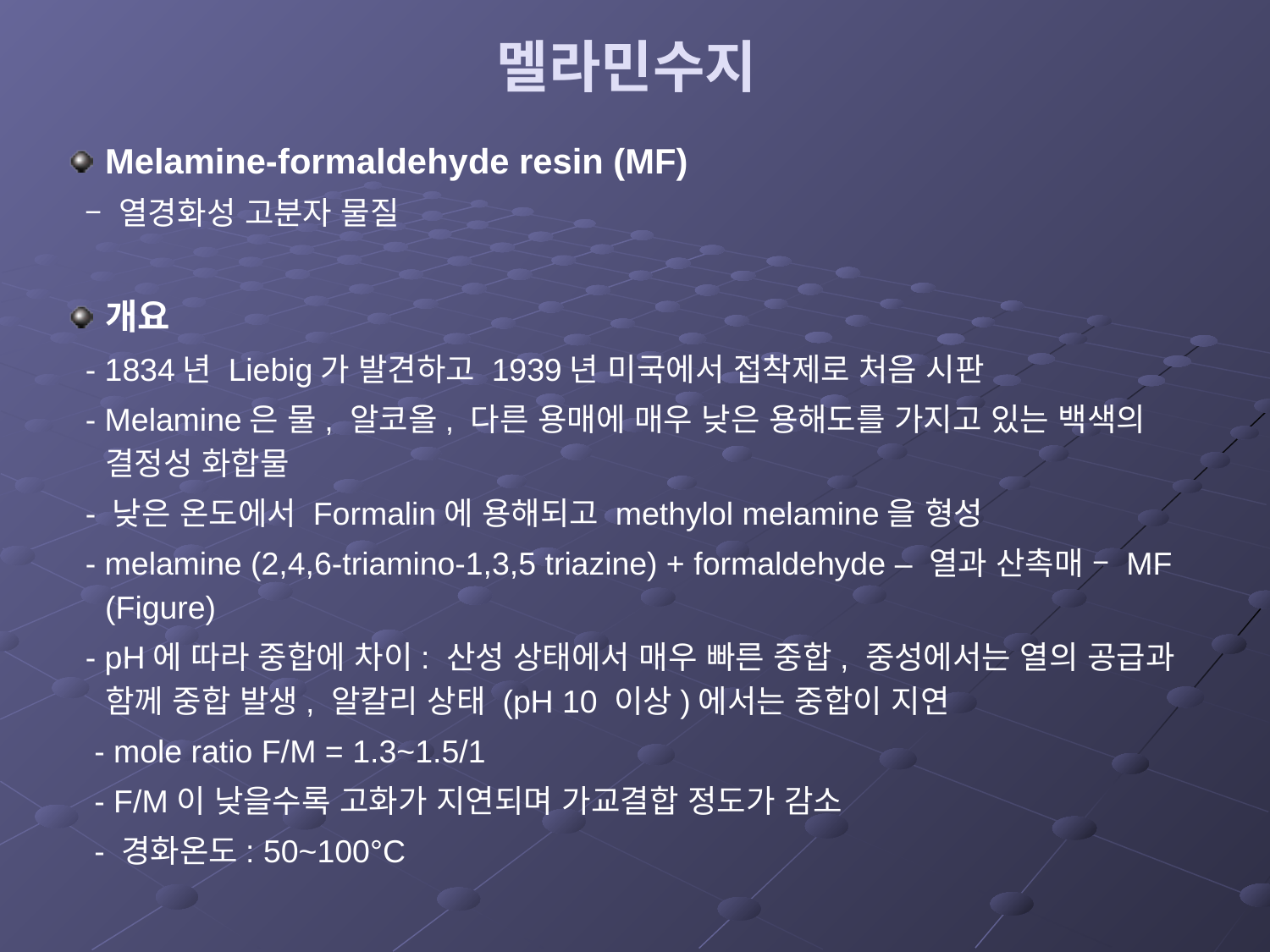

# 멜라민수지
Melamine-formaldehyde resin (MF)
  – 열경화성 고분자 물질

개요
  - 1834년 Liebig가 발견하고 1939년 미국에서 접착제로 처음 시판
  - Melamine은 물, 알코올, 다른 용매에 매우 낮은 용해도를 가지고 있는 백색의 결정성 화합물
  - 낮은 온도에서 Formalin에 용해되고 methylol melamine을 형성
  - melamine (2,4,6-triamino-1,3,5 triazine) + formaldehyde – 열과 산촉매 – MF (Figure)
  - pH에 따라 중합에 차이: 산성 상태에서 매우 빠른 중합, 중성에서는 열의 공급과 함께 중합 발생, 알칼리 상태 (pH 10 이상)에서는 중합이 지연
   - mole ratio F/M = 1.3~1.5/1
   - F/M이 낮을수록 고화가 지연되며 가교결합 정도가 감소
   - 경화온도: 50~100°C